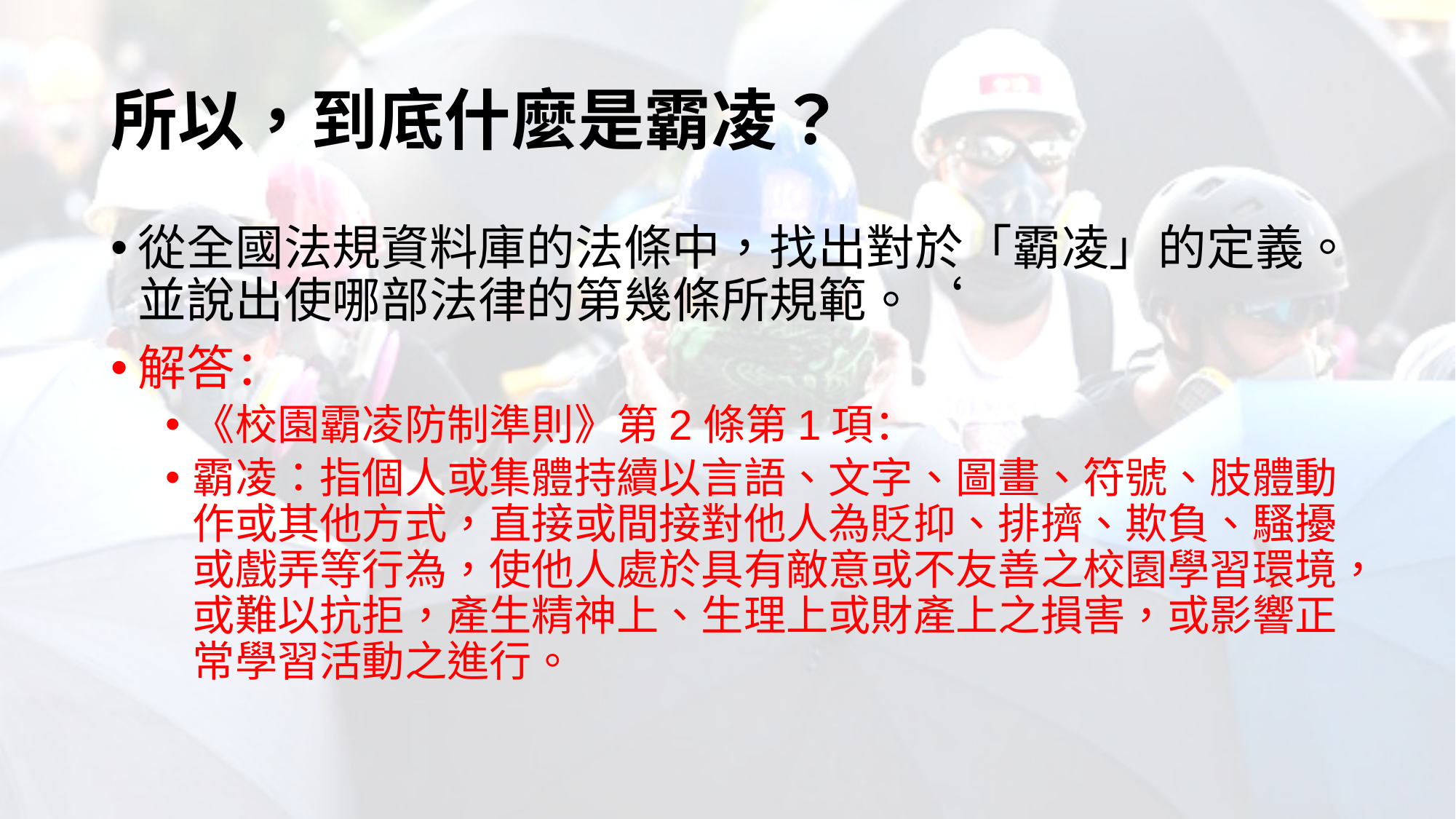

# 所以，到底什麼是霸凌？
從全國法規資料庫的法條中，找出對於「霸凌」的定義。並說出使哪部法律的第幾條所規範。‘
解答：
《校園霸凌防制準則》第2條第1項：
霸凌：指個人或集體持續以言語、文字、圖畫、符號、肢體動作或其他方式，直接或間接對他人為貶抑、排擠、欺負、騷擾或戲弄等行為，使他人處於具有敵意或不友善之校園學習環境，或難以抗拒，產生精神上、生理上或財產上之損害，或影響正常學習活動之進行。